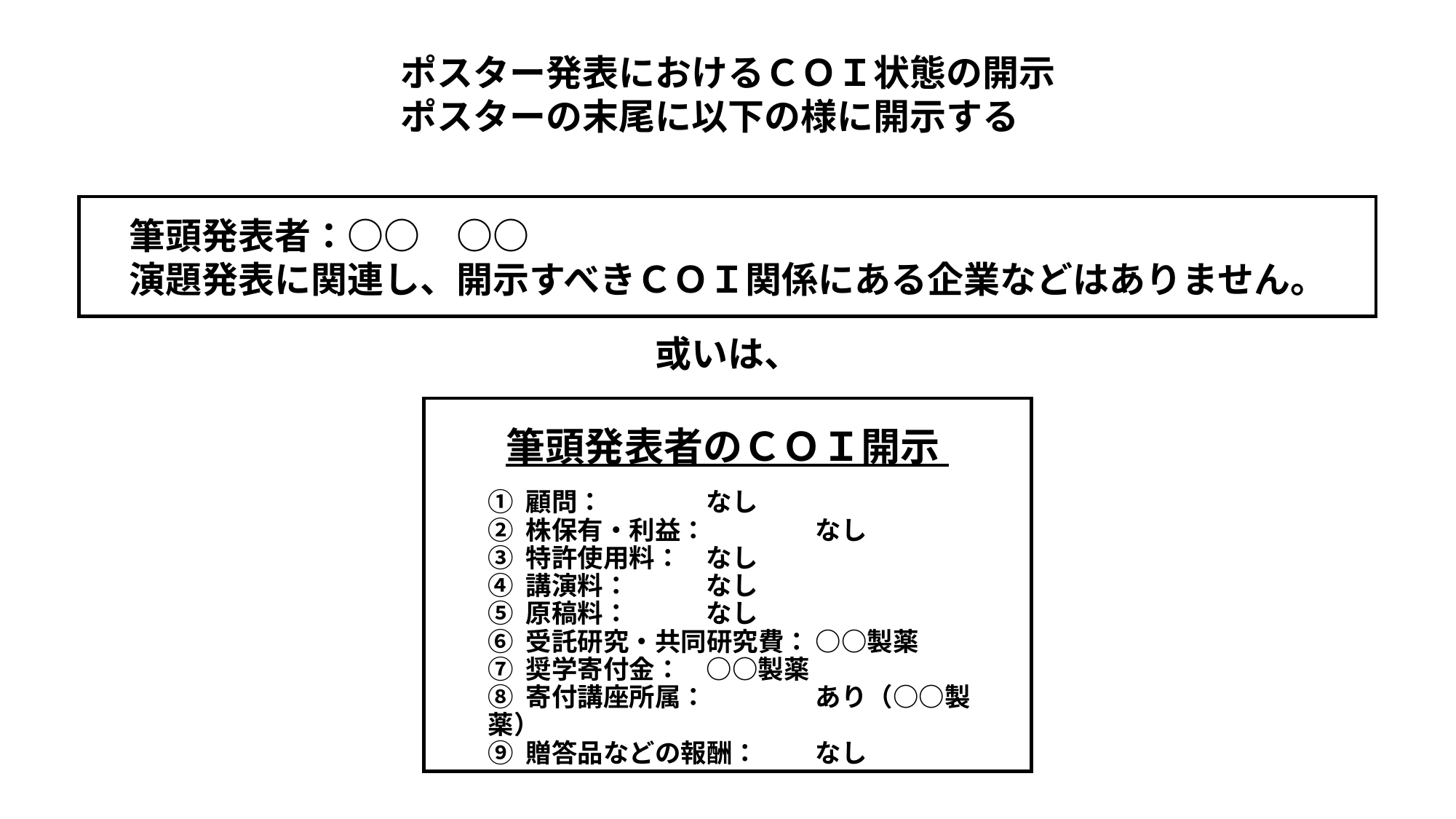

ポスター発表におけるＣＯＩ状態の開示
ポスターの末尾に以下の様に開示する
筆頭発表者：○○　○○
演題発表に関連し、開示すべきＣＯＩ関係にある企業などはありません。
或いは、

筆頭発表者のＣＯＩ開示

① 顧問：	なし
② 株保有・利益：	なし
③ 特許使用料：	なし
④ 講演料：	なし
⑤ 原稿料：	なし
⑥ 受託研究・共同研究費：	○○製薬
⑦ 奨学寄付金：	○○製薬
⑧ 寄付講座所属：	あり（○○製薬）
⑨ 贈答品などの報酬：	なし